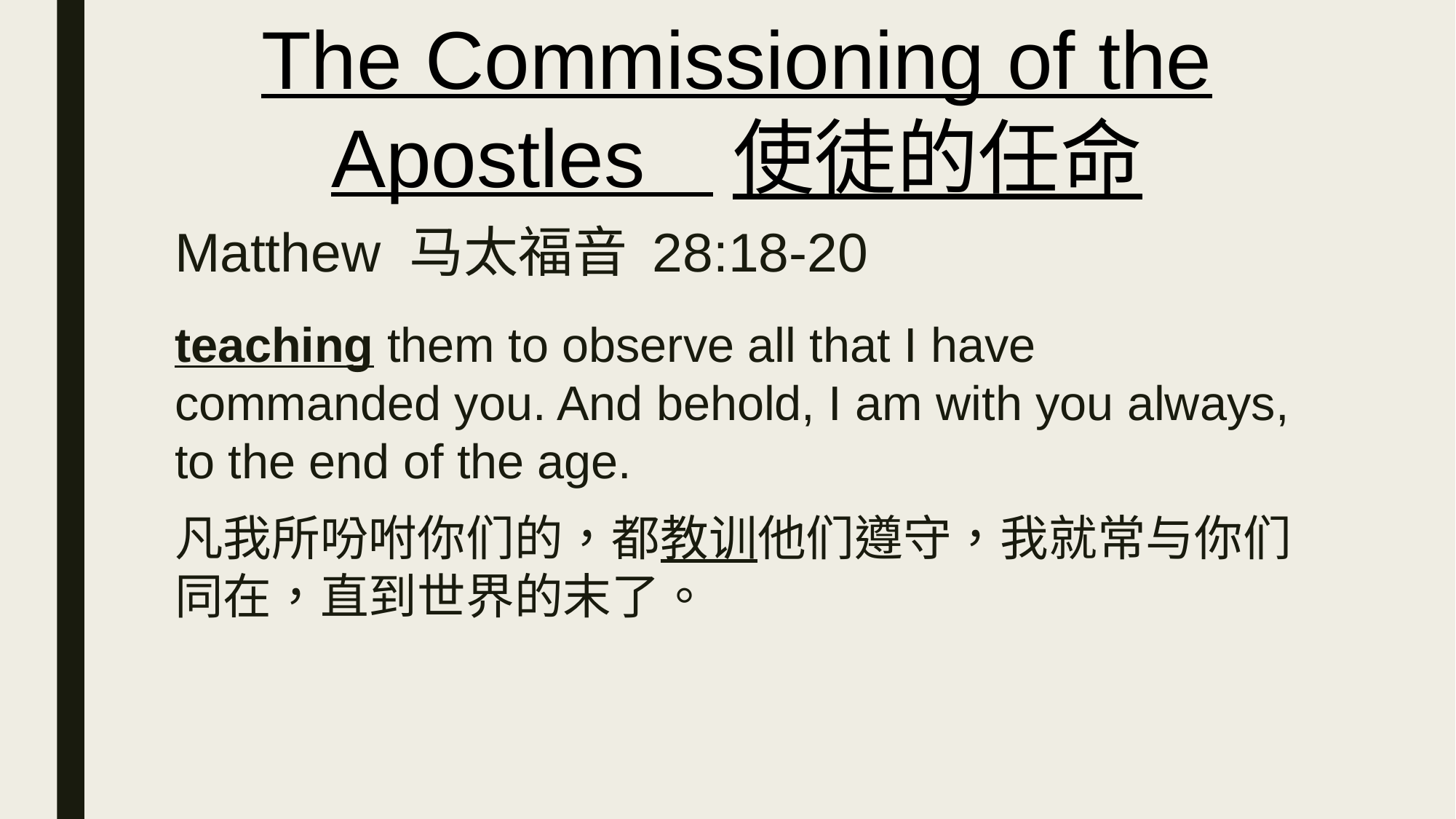

The Commissioning of the Apostles   使徒的任命
# Matthew 马太福音 28:18-20
teaching them to observe all that I have commanded you. And behold, I am with you always, to the end of the age.
凡我所吩咐你们的，都教训他们遵守，我就常与你们同在，直到世界的末了。